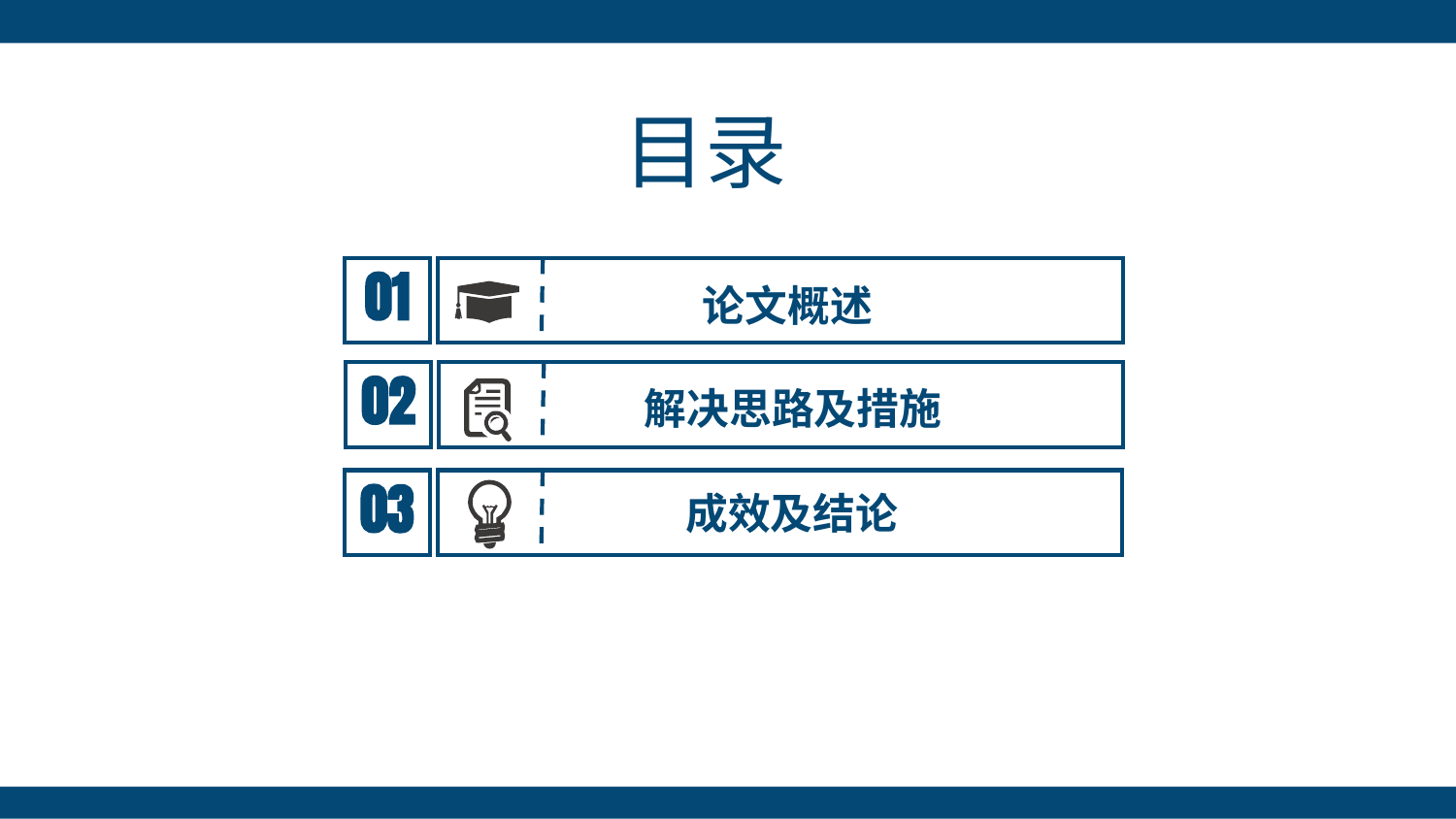

目录
01

论文概述

02

解决思路及措施

03

成效及结论